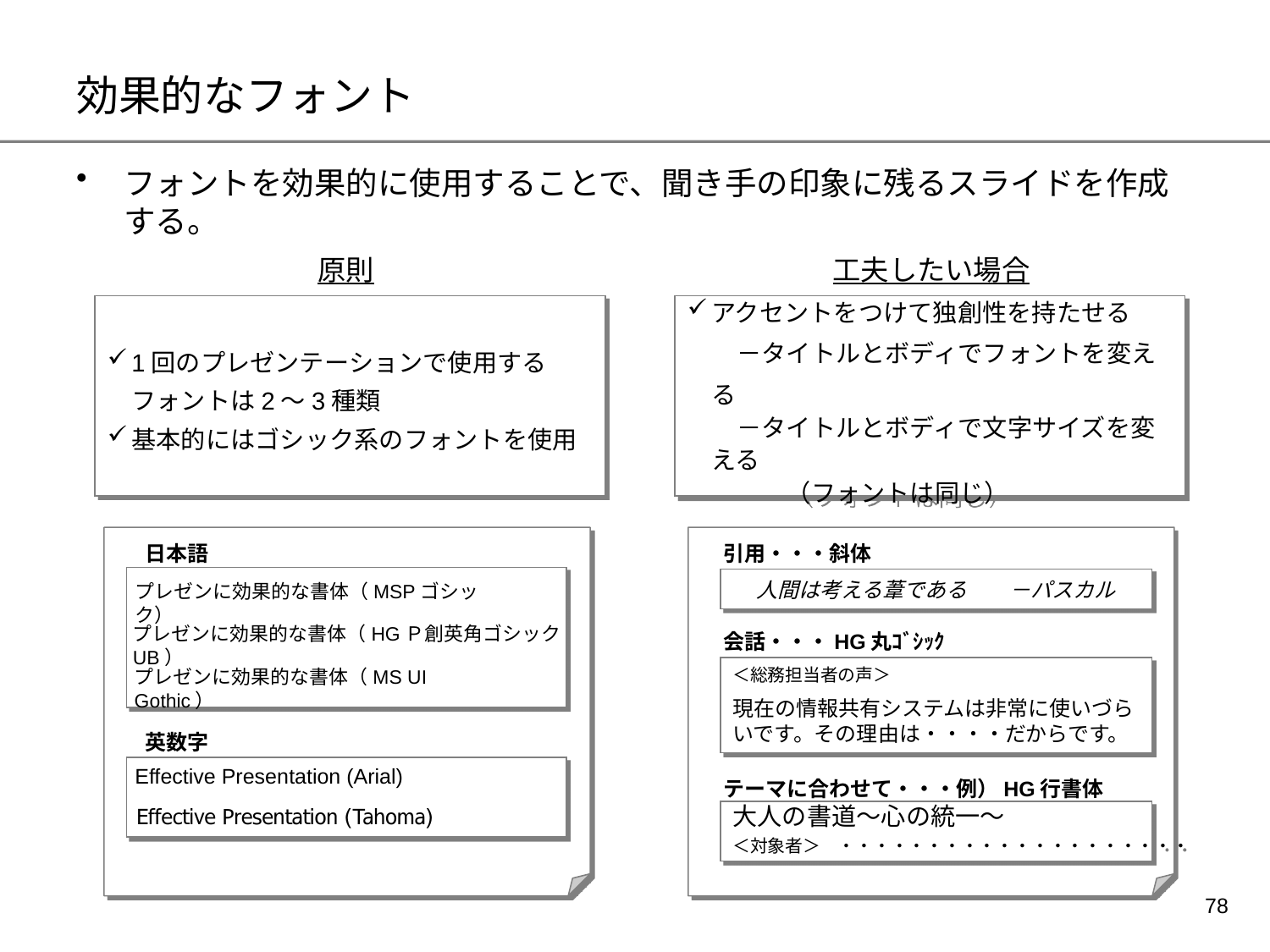

# 効果的なフォント
フォントを効果的に使用することで、聞き手の印象に残るスライドを作成する。
原則
工夫したい場合
1回のプレゼンテーションで使用するフォントは2～3種類
基本的にはゴシック系のフォントを使用
アクセントをつけて独創性を持たせる
　　－タイトルとボディでフォントを変える
　　－タイトルとボディで文字サイズを変える
　　　　（フォントは同じ）

日本語
引用・・・斜体

人間は考える葦である　　－パスカル
プレゼンに効果的な書体（MSPゴシック）
プレゼンに効果的な書体（HGＰ創英角ゴシックUB）
会話・・・HG丸ｺﾞｼｯｸM-PRO
＜総務担当者の声＞
現在の情報共有システムは非常に使いづらいです。その理由は・・・・だからです。
プレゼンに効果的な書体（MS UI Gothic）
英数字
Effective Presentation (Arial)

テーマに合わせて・・・例）HG行書体
Effective Presentation (Tahoma)
大人の書道～心の統一～
＜対象者＞　・・・・・・・・・・・・・・・・・・・・
78